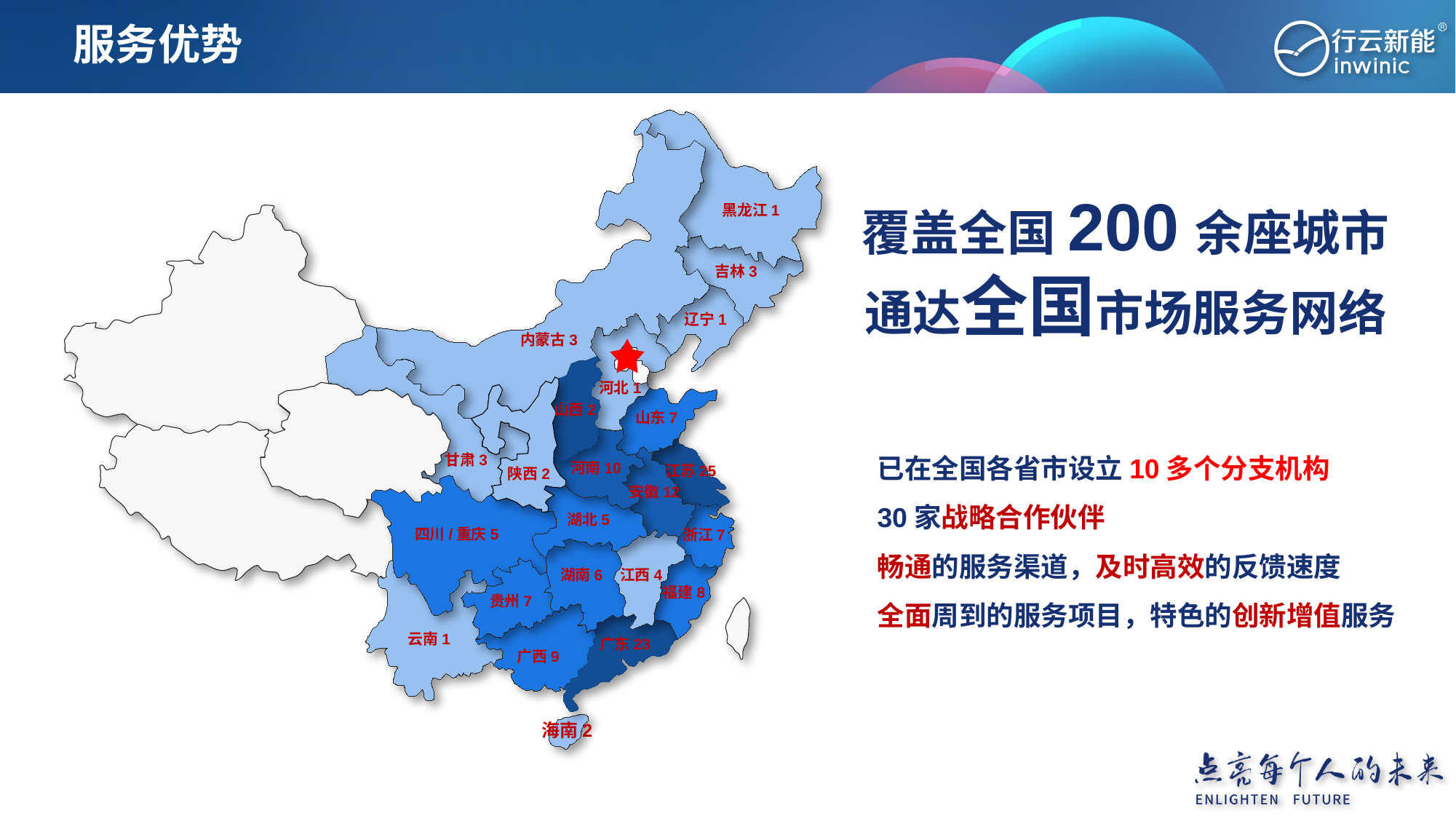

# 服务优势

覆盖全国200余座城市
通达全国市场服务网络
黑龙江1
吉林3
辽宁1
内蒙古3
河北1
山西2
山东7
甘肃3
河南10
江苏25
陕西2
安徽12
湖北5
四川/重庆5
浙江7
湖南6
江西4
福建8
贵州7
云南1
广东23
广西9
海南2

已在全国各省市设立10多个分支机构
30家战略合作伙伴
畅通的服务渠道，及时高效的反馈速度
全面周到的服务项目，特色的创新增值服务